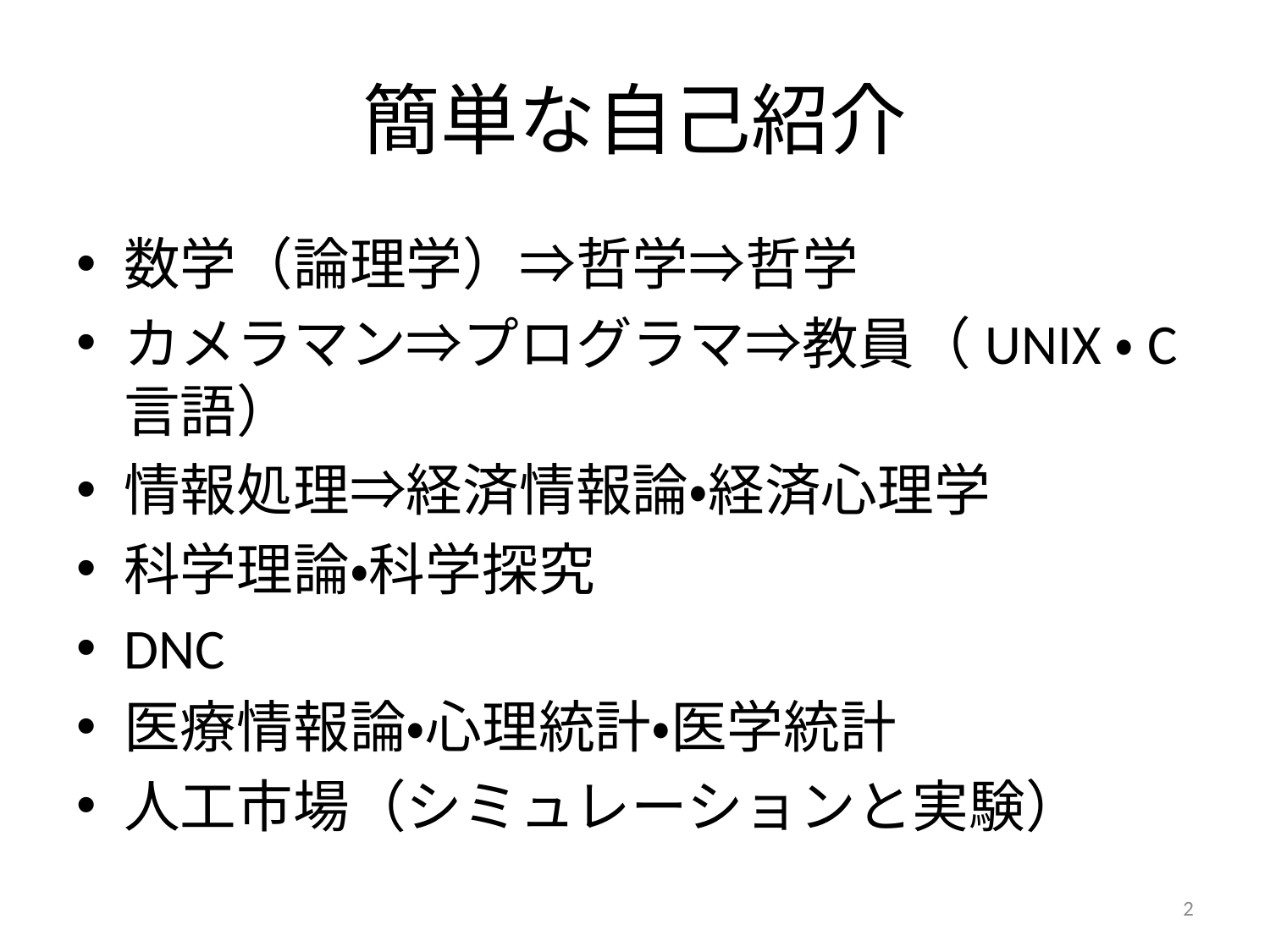

# 簡単な自己紹介
数学（論理学）⇒哲学⇒哲学
カメラマン⇒プログラマ⇒教員（UNIX・C言語）
情報処理⇒経済情報論・経済心理学
科学理論・科学探究
DNC
医療情報論・心理統計・医学統計
人工市場（シミュレーションと実験）
2